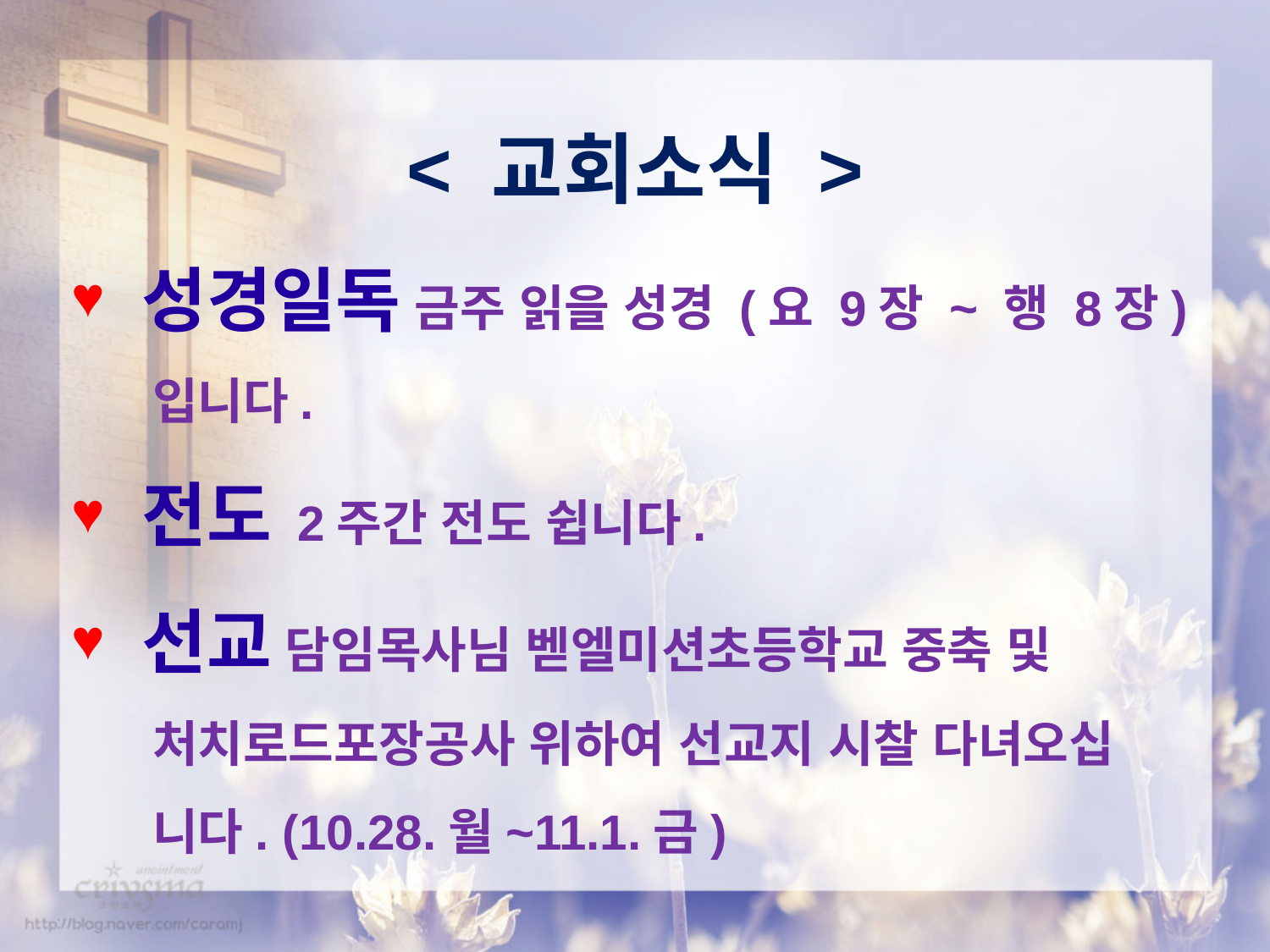

< 교회소식 >
 성경일독 금주 읽을 성경 (요 9장 ~ 행 8장)
     입니다.
 전도 2주간 전도 쉽니다.
 선교 담임목사님 벧엘미션초등학교 중축 및
     처치로드포장공사 위하여 선교지 시찰 다녀오십
     니다. (10.28.월~11.1.금)